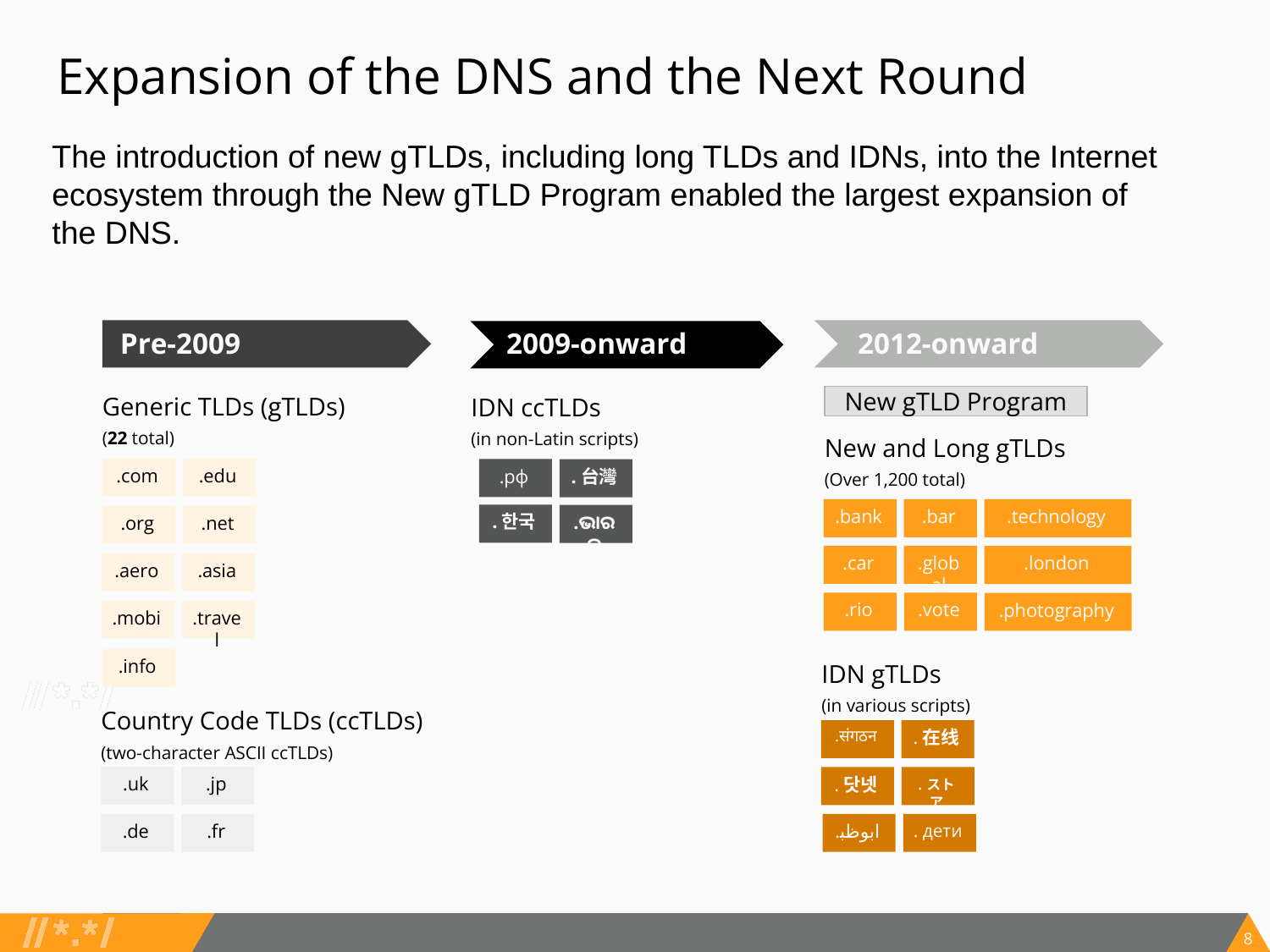

# Expansion of the DNS and the Next Round
The introduction of new gTLDs, including long TLDs and IDNs, into the Internet ecosystem through the New gTLD Program enabled the largest expansion of the DNS.
2016
2012-onward
Pre-2009
2009-onward

Generic TLDs (gTLDs)
(22 total)
IDN ccTLDs
(in non-Latin scripts)
New gTLD Program
New and Long gTLDs
(Over 1,200 total)

.com
.edu
.рф
.台灣
.bank
.bar
.technology
.한국
.ଭାରତ
.org
.net
.car
.global
.london
.aero
.asia
.vote
.rio
.photography
.mobi
.travel
IDN gTLDs
(in various scripts)
.info
Country Code TLDs (ccTLDs)
(two-character ASCII ccTLDs)
.संगठन
.在线
.uk
.jp
.ストア
.닷넷
.de
.ابوظبي
. дети
.fr